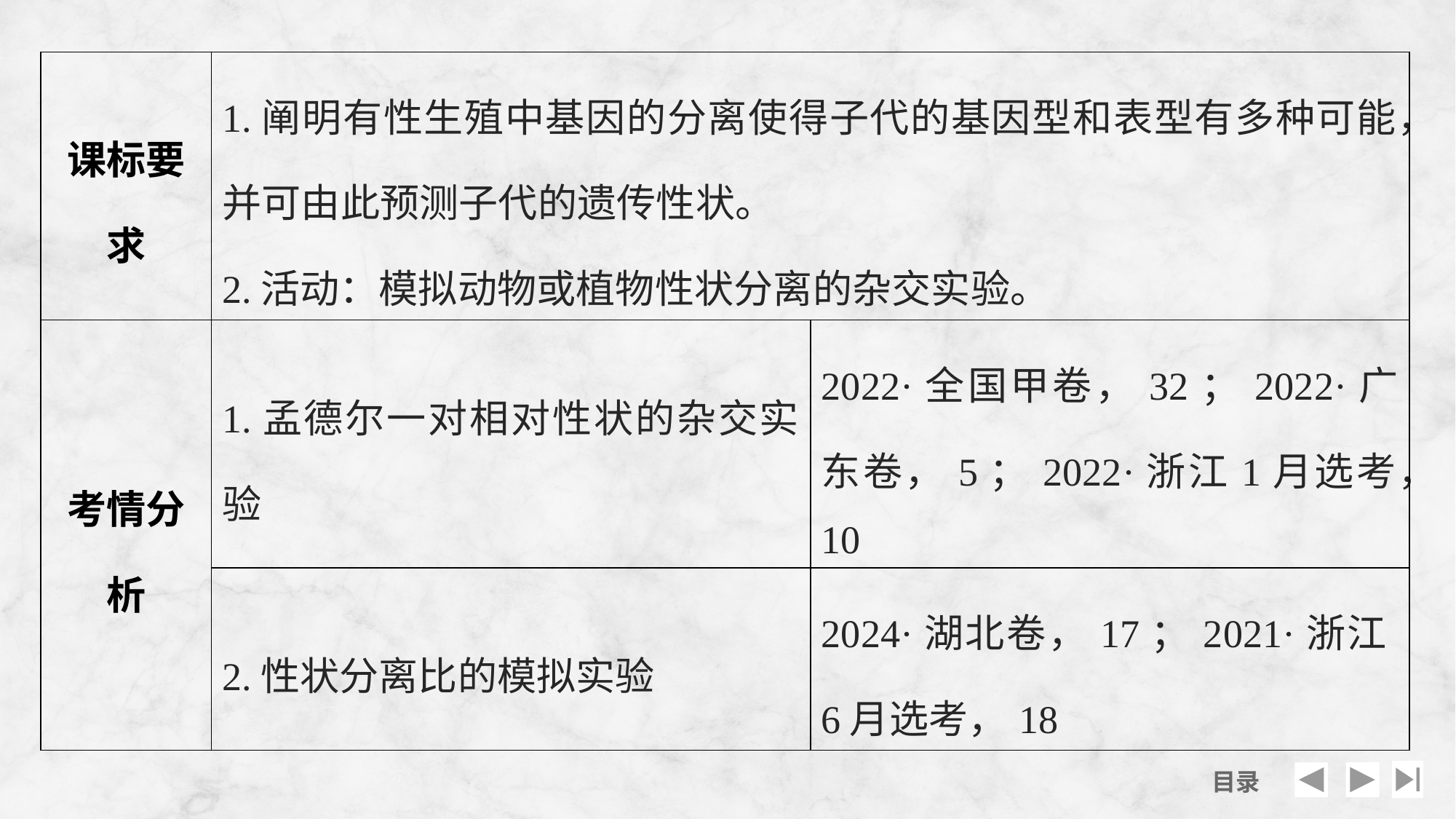

| 课标要求 | 1.阐明有性生殖中基因的分离使得子代的基因型和表型有多种可能，并可由此预测子代的遗传性状。 2.活动：模拟动物或植物性状分离的杂交实验。 |  |
| --- | --- | --- |
| 考情分析 | 1.孟德尔一对相对性状的杂交实验 | 2022·全国甲卷，32；2022·广东卷，5；2022·浙江1月选考，10 |
|  | 2.性状分离比的模拟实验 | 2024·湖北卷，17；2021·浙江6月选考，18 |